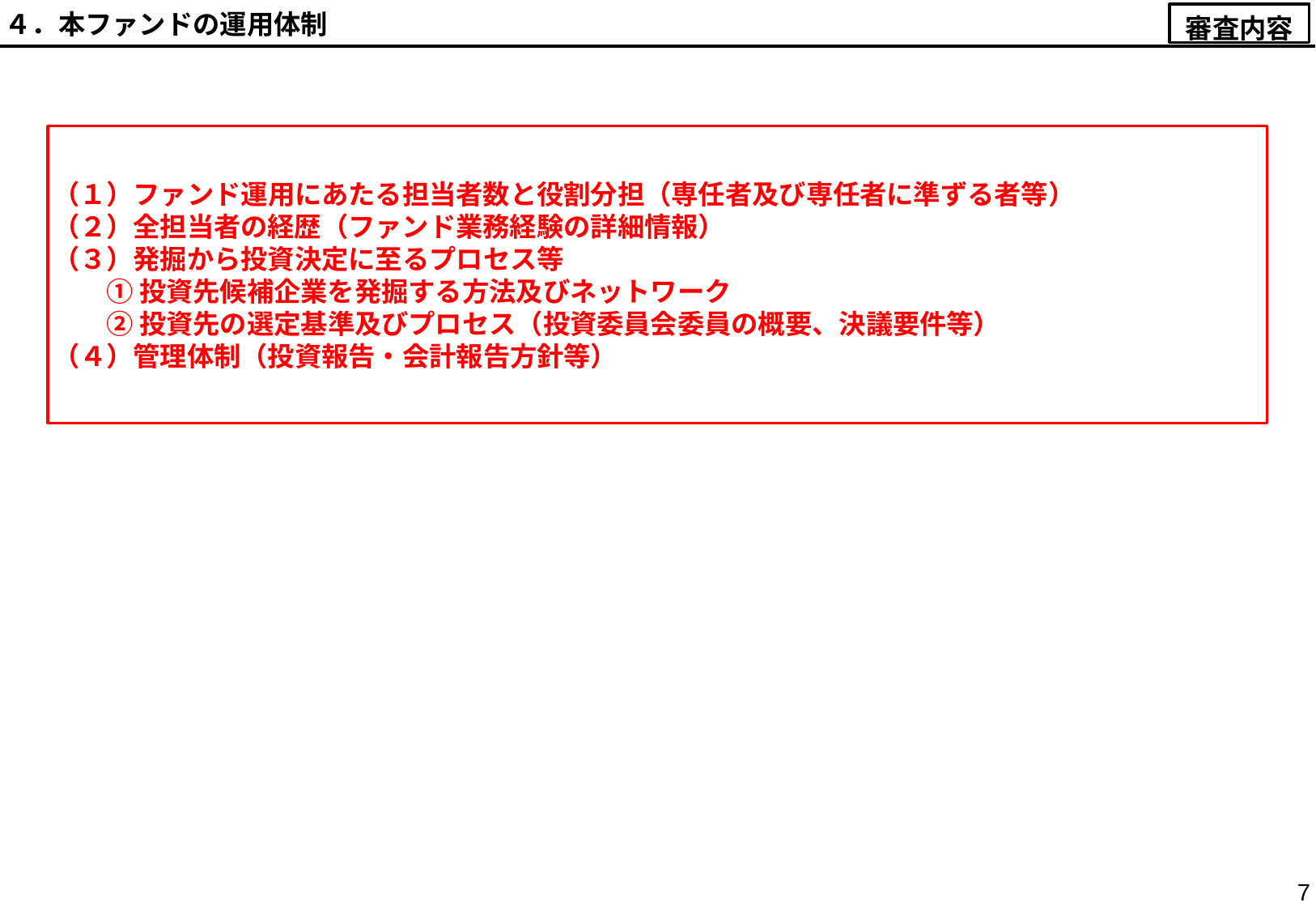

４．本ファンドの運用体制
審査内容
（１）ファンド運用にあたる担当者数と役割分担（専任者及び専任者に準ずる者等）
（２）全担当者の経歴（ファンド業務経験の詳細情報）
（３）発掘から投資決定に至るプロセス等
　　① 投資先候補企業を発掘する方法及びネットワーク
　　② 投資先の選定基準及びプロセス（投資委員会委員の概要、決議要件等）
（４）管理体制（投資報告・会計報告方針等）
7